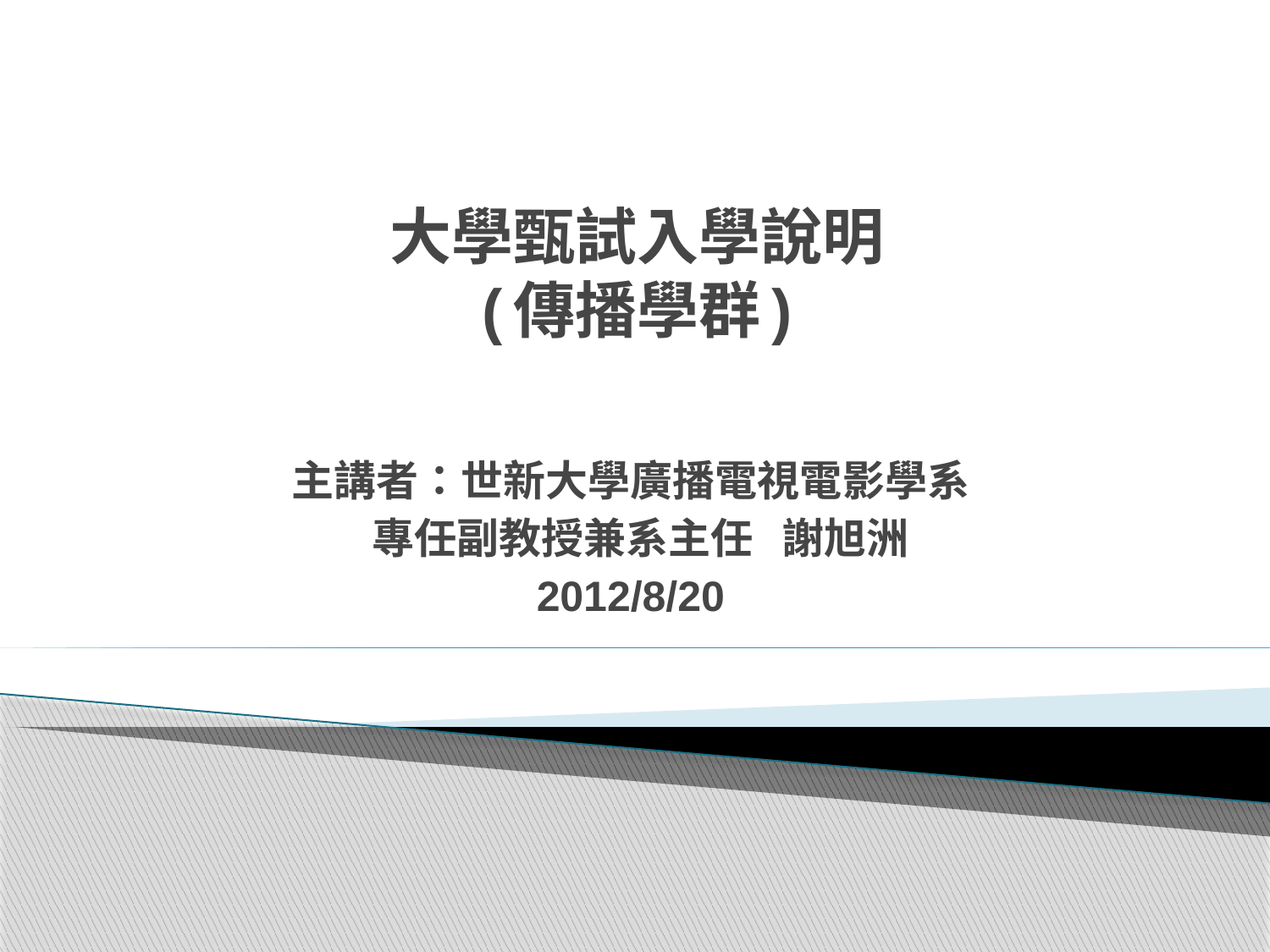

# 大學甄試入學說明 (傳播學群)

主講者：世新大學廣播電視電影學系
  專任副教授兼系主任   謝旭洲
2012/8/20